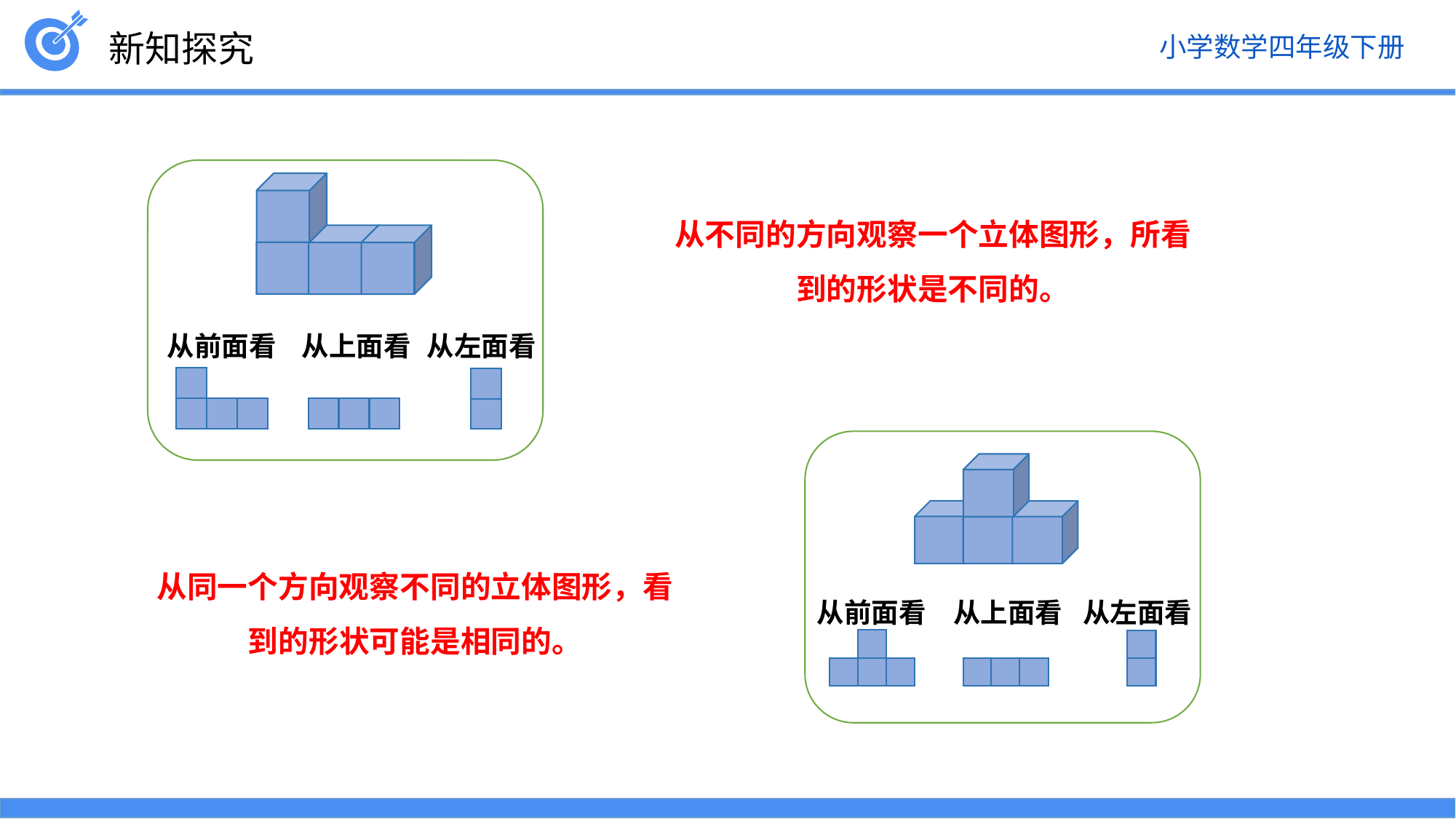

新知探究

从前面看

从上面看
从左面看

从不同的方向观察一个立体图形，所看到的形状是不同的。

从前面看

从上面看

从左面看

从同一个方向观察不同的立体图形，看到的形状可能是相同的。